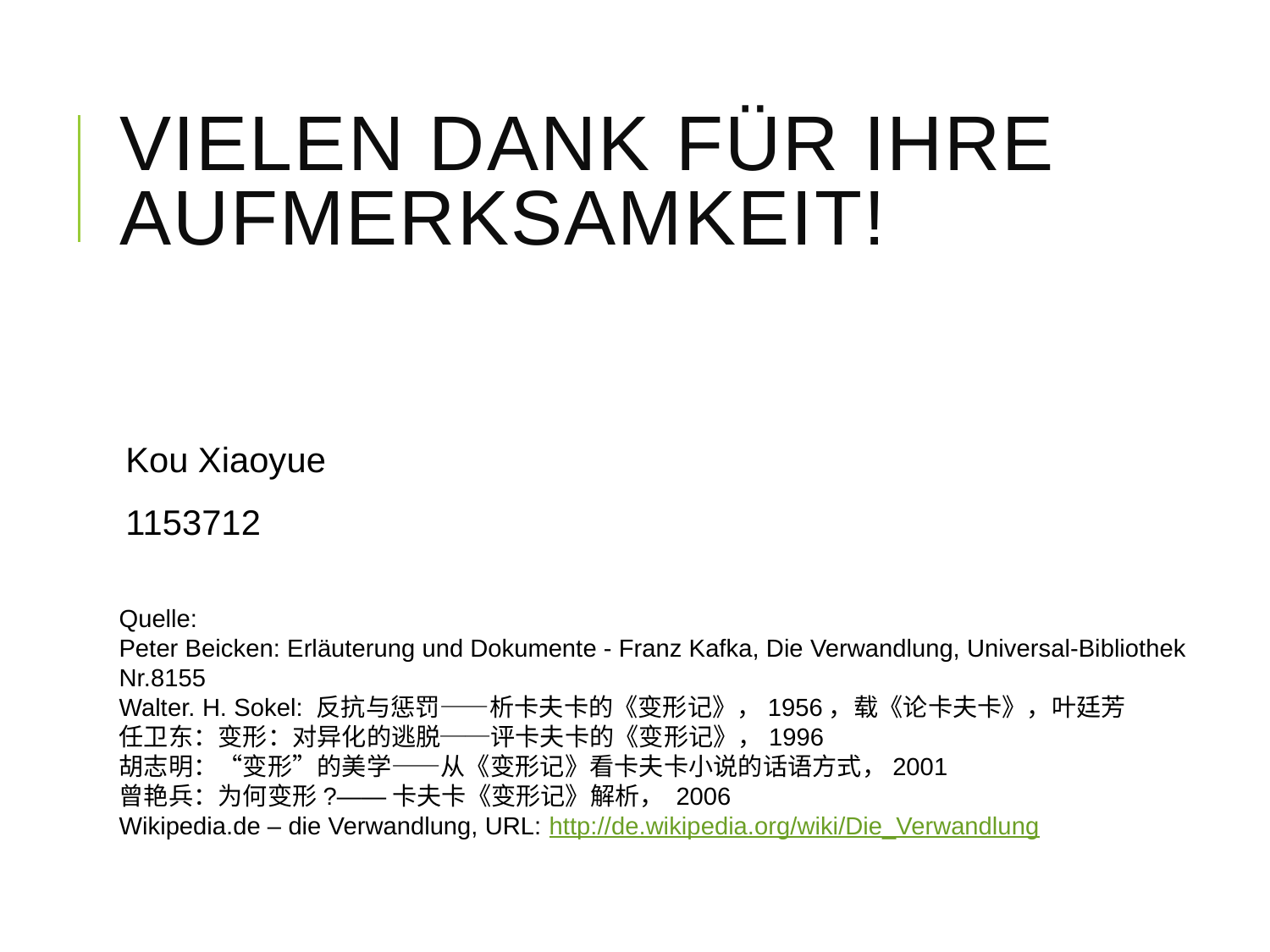

# Vielen Dank für Ihre Aufmerksamkeit!
Kou Xiaoyue
1153712
Quelle:
Peter Beicken: Erläuterung und Dokumente - Franz Kafka, Die Verwandlung, Universal-Bibliothek Nr.8155
Walter. H. Sokel: 反抗与惩罚——析卡夫卡的《变形记》，1956，载《论卡夫卡》，叶廷芳
任卫东：变形：对异化的逃脱──评卡夫卡的《变形记》，1996
胡志明：“变形”的美学——从《变形记》看卡夫卡小说的话语方式，2001
曾艳兵：为何变形?——卡夫卡《变形记》解析， 2006
Wikipedia.de – die Verwandlung, URL: http://de.wikipedia.org/wiki/Die_Verwandlung